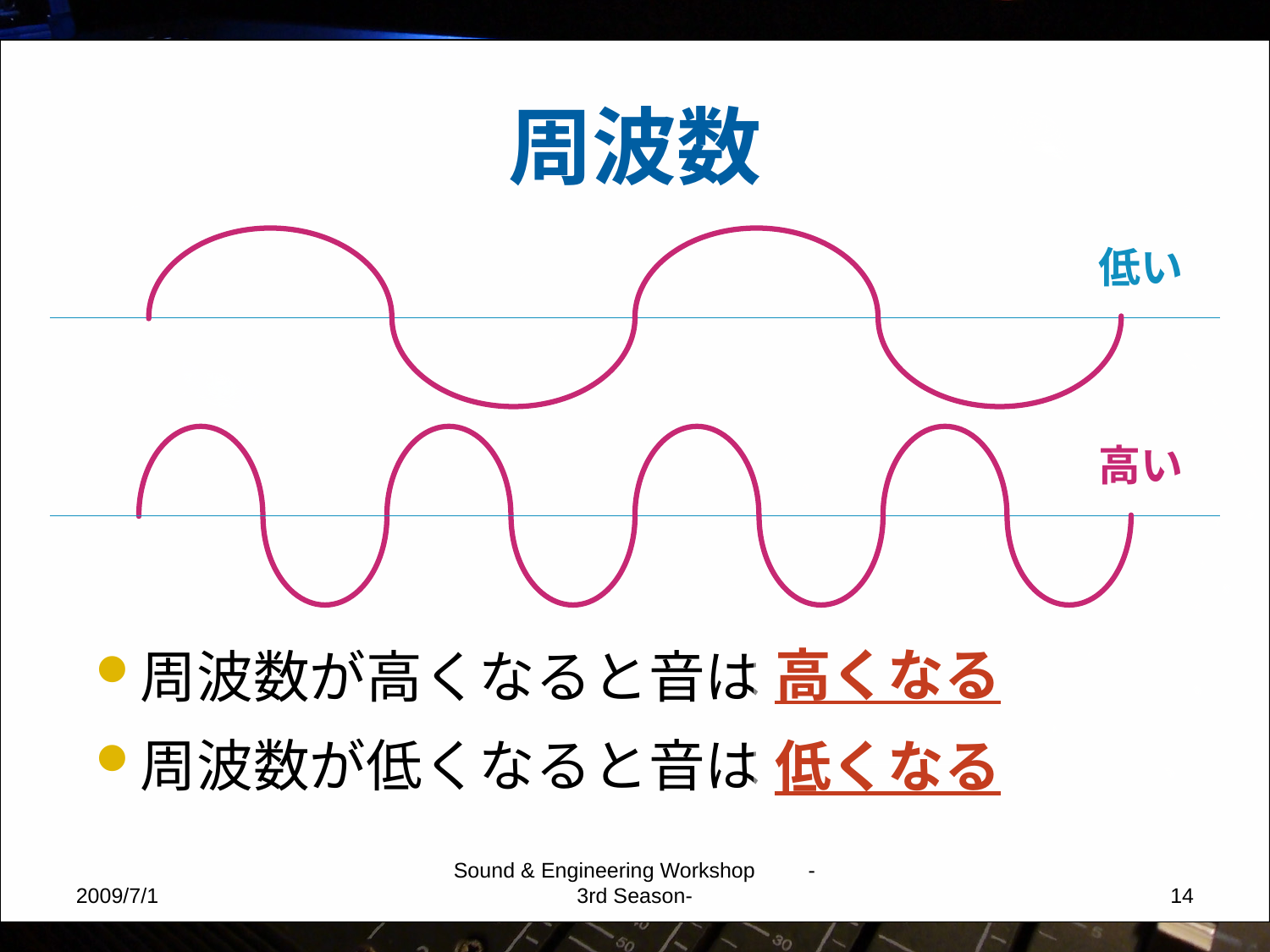

# 周波数

低い

高い
高くなる
周波数が高くなると音は
周波数が低くなると音は
低くなる
2009/7/1
Sound & Engineering Workshop         -3rd Season-
14